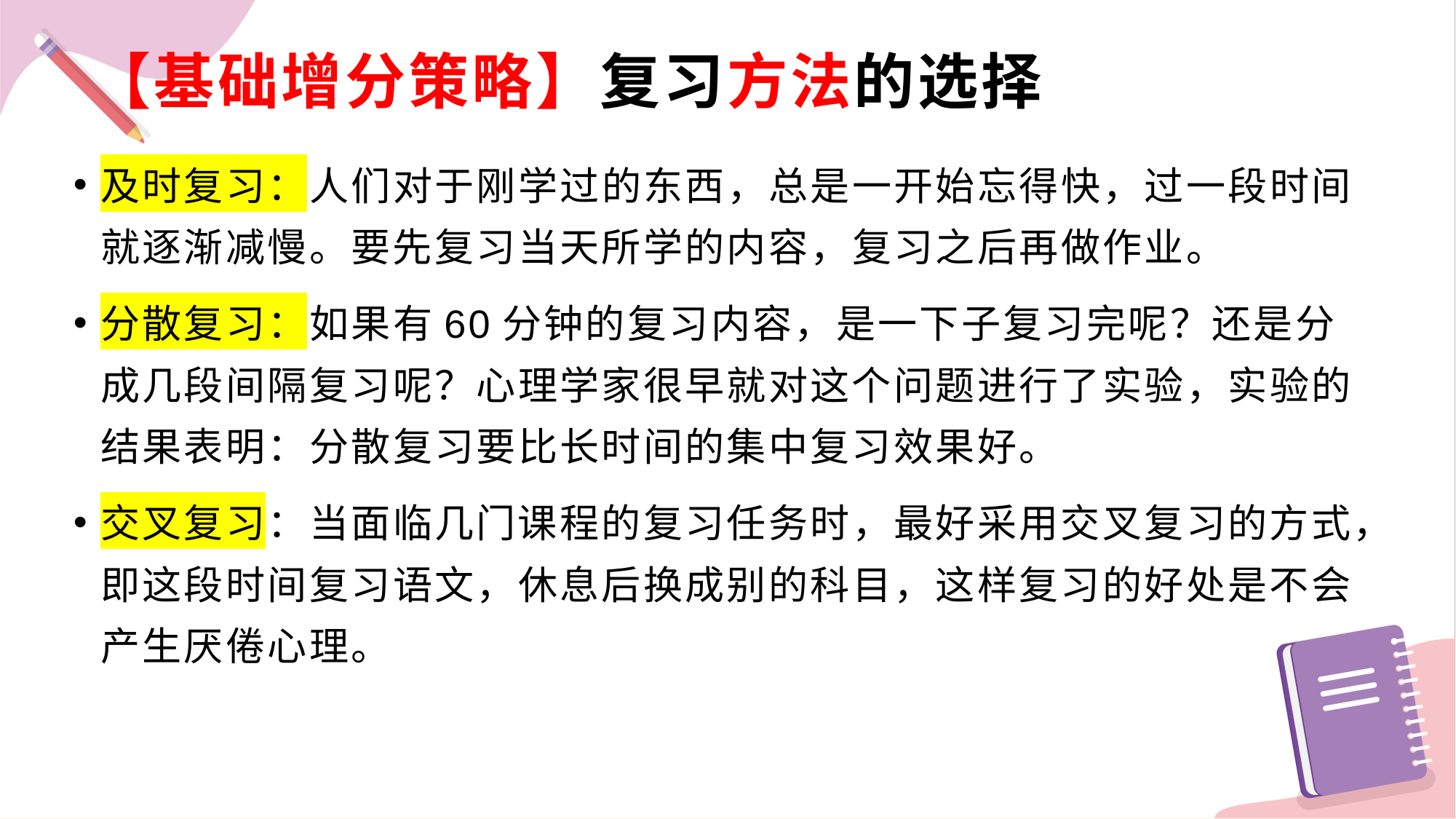

# 【基础增分策略】复习方法的选择
及时复习：人们对于刚学过的东西，总是一开始忘得快，过一段时间就逐渐减慢。要先复习当天所学的内容，复习之后再做作业。
分散复习：如果有60分钟的复习内容，是一下子复习完呢？还是分成几段间隔复习呢？心理学家很早就对这个问题进行了实验，实验的结果表明：分散复习要比长时间的集中复习效果好。
交叉复习：当面临几门课程的复习任务时，最好采用交叉复习的方式，即这段时间复习语文，休息后换成别的科目，这样复习的好处是不会产生厌倦心理。